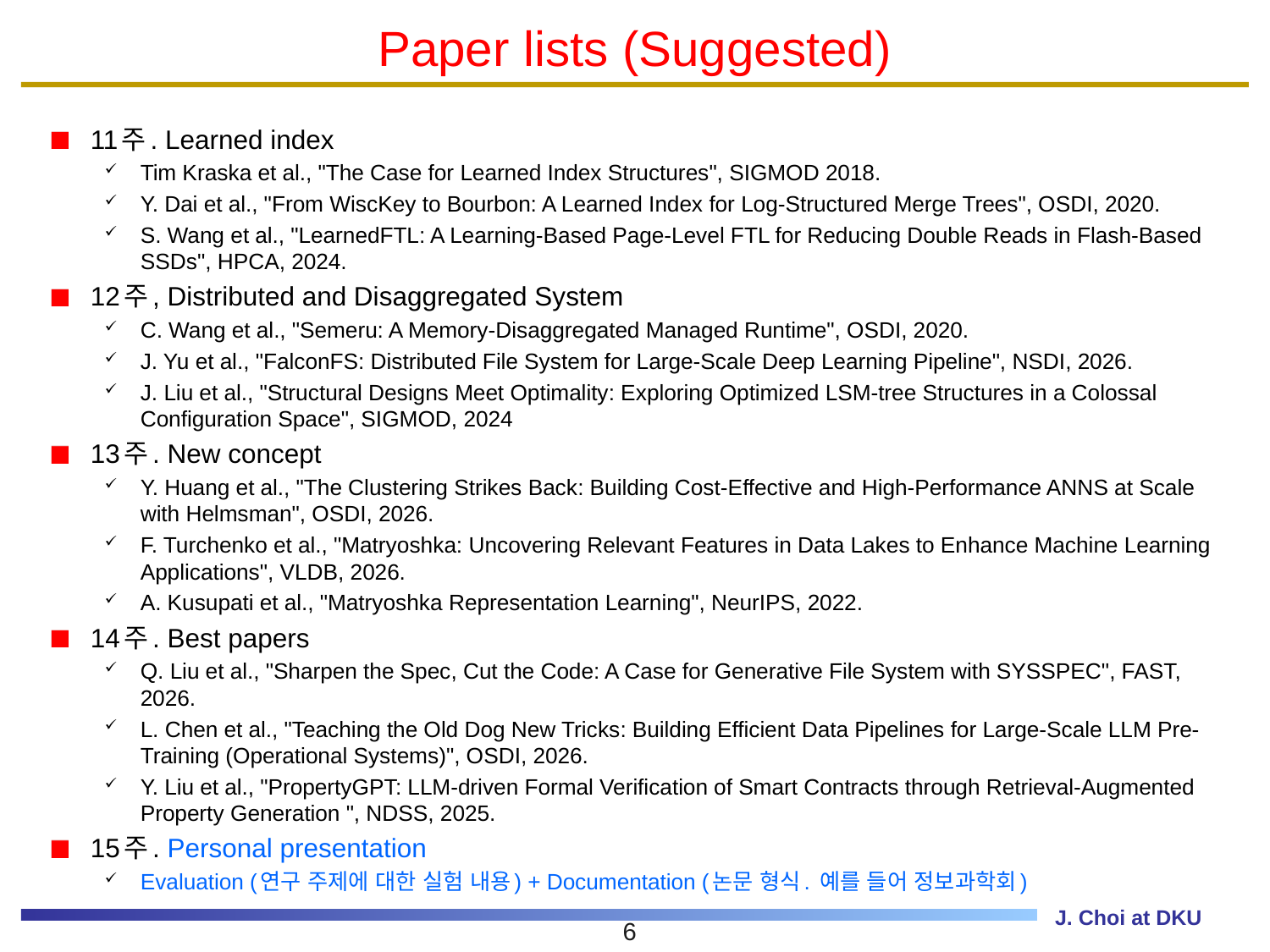

# Paper lists (Suggested)
11주. Learned index
Tim Kraska et al., "The Case for Learned Index Structures", SIGMOD 2018.
Y. Dai et al., "From WiscKey to Bourbon: A Learned Index for Log-Structured Merge Trees", OSDI, 2020.
S. Wang et al., "LearnedFTL: A Learning-Based Page-Level FTL for Reducing Double Reads in Flash-Based SSDs", HPCA, 2024.
12주, Distributed and Disaggregated System
C. Wang et al., "Semeru: A Memory-Disaggregated Managed Runtime", OSDI, 2020.
J. Yu et al., "FalconFS: Distributed File System for Large-Scale Deep Learning Pipeline", NSDI, 2026.
J. Liu et al., "Structural Designs Meet Optimality: Exploring Optimized LSM-tree Structures in a Colossal Configuration Space", SIGMOD, 2024
13주. New concept
Y. Huang et al., "The Clustering Strikes Back: Building Cost-Effective and High-Performance ANNS at Scale with Helmsman", OSDI, 2026.
F. Turchenko et al., "Matryoshka: Uncovering Relevant Features in Data Lakes to Enhance Machine Learning Applications", VLDB, 2026.
A. Kusupati et al., "Matryoshka Representation Learning", NeurIPS, 2022.
14주. Best papers
Q. Liu et al., "Sharpen the Spec, Cut the Code: A Case for Generative File System with SYSSPEC", FAST, 2026.
L. Chen et al., "Teaching the Old Dog New Tricks: Building Efficient Data Pipelines for Large-Scale LLM Pre-Training (Operational Systems)", OSDI, 2026.
Y. Liu et al., "PropertyGPT: LLM-driven Formal Verification of Smart Contracts through Retrieval-Augmented Property Generation ", NDSS, 2025.
15주. Personal presentation
Evaluation (연구 주제에 대한 실험 내용) + Documentation (논문 형식. 예를 들어 정보과학회)
6